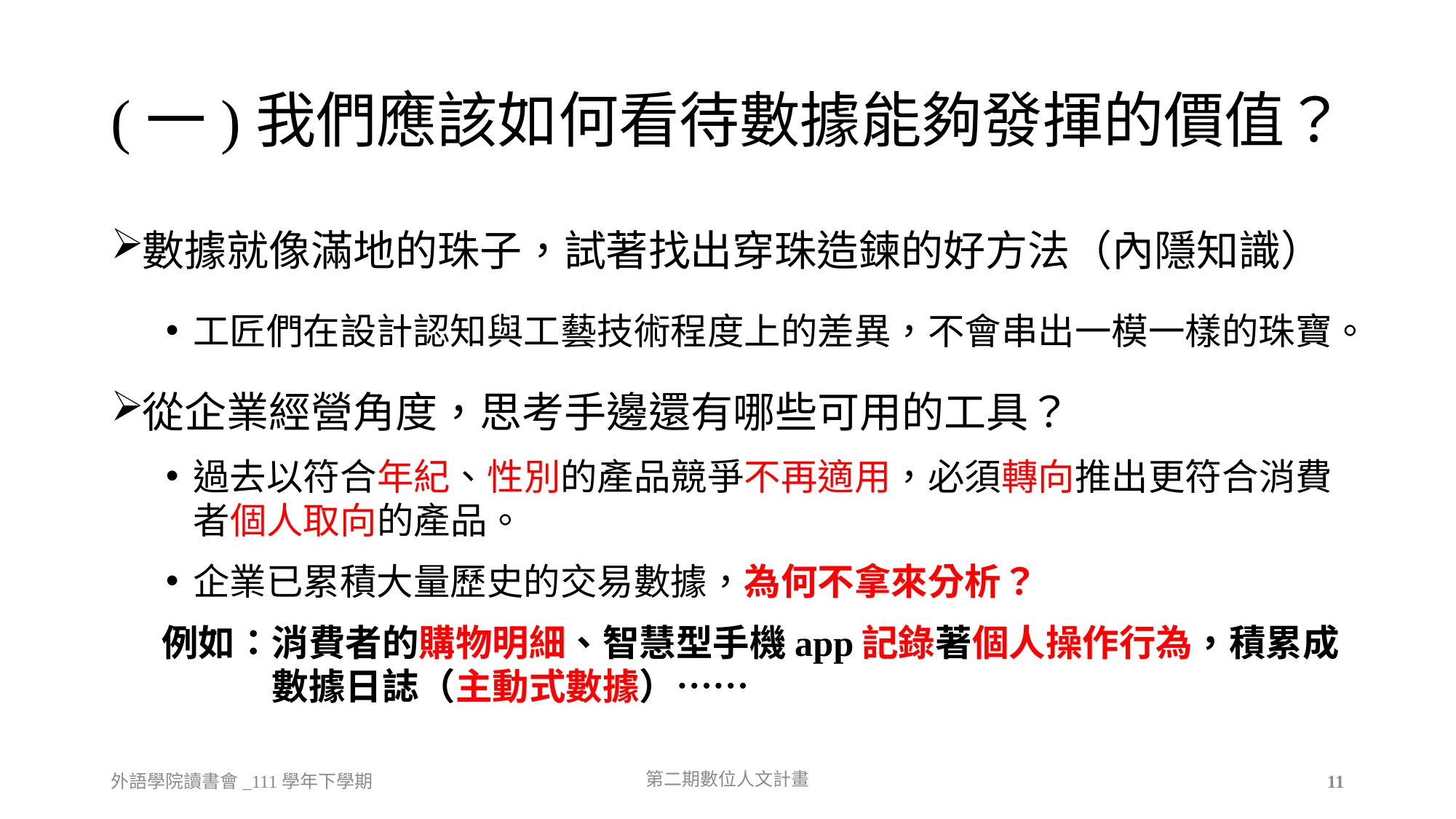

# (一)我們應該如何看待數據能夠發揮的價值？
數據就像滿地的珠子，試著找出穿珠造鍊的好方法（內隱知識）
工匠們在設計認知與工藝技術程度上的差異，不會串出一模一樣的珠寶。
從企業經營角度，思考手邊還有哪些可用的工具？
過去以符合年紀、性別的產品競爭不再適用，必須轉向推出更符合消費者個人取向的產品。
企業已累積大量歷史的交易數據，為何不拿來分析？
例如：消費者的購物明細、智慧型手機app記錄著個人操作行為，積累成數據日誌（主動式數據）……
外語學院讀書會_111學年下學期
第二期數位人文計畫
11